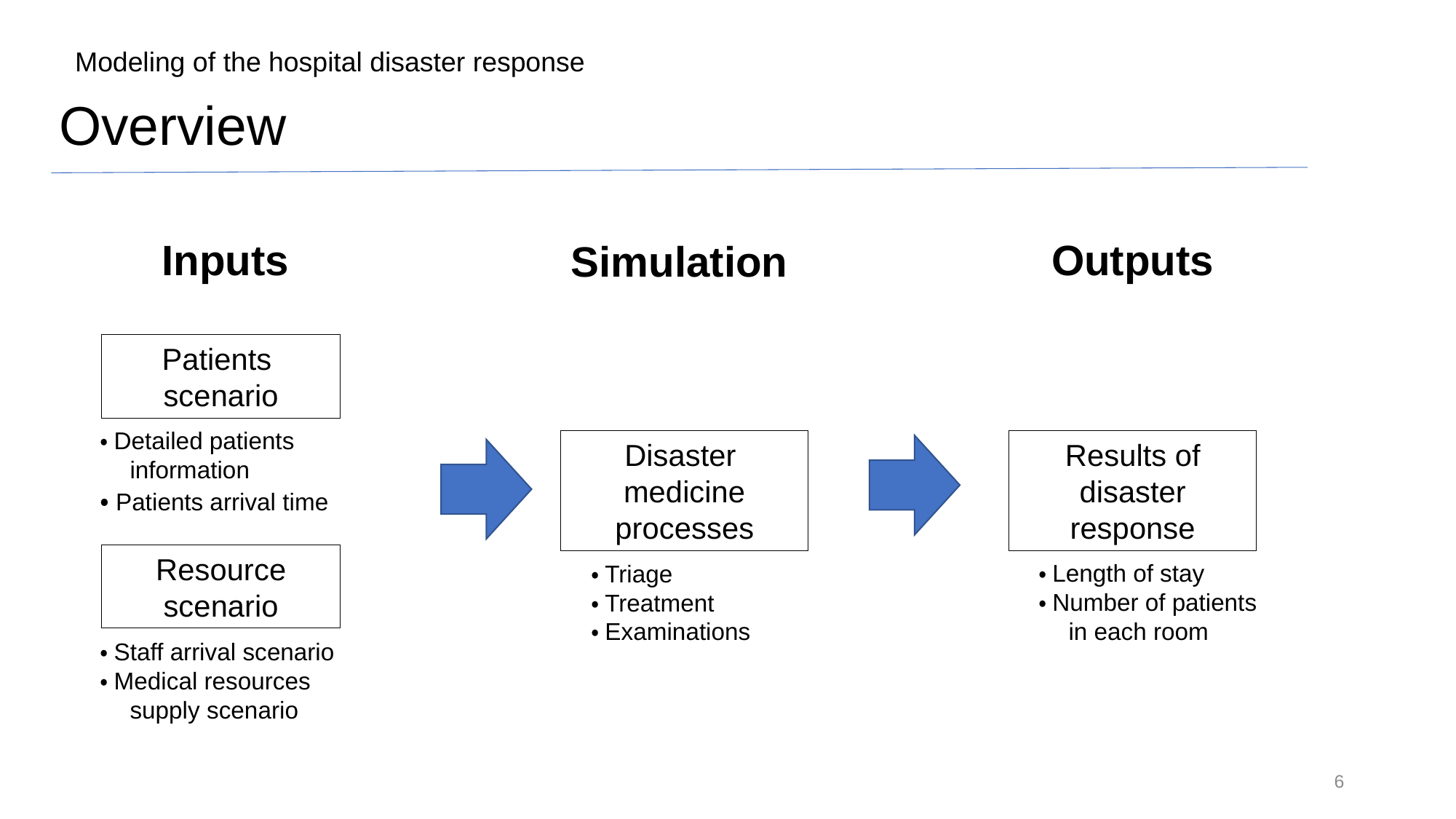

Modeling of the hospital disaster response
Overview

Inputs
Outputs
Simulation
Patients  scenario
・Detailed patients
　information
・Patients arrival time
Disaster
medicine
processes
Results of
disaster
response

Resource scenario
・Length of stay
・Number of patients
　in each room
・Triage
・Treatment
・Examinations
・Staff arrival scenario
・Medical resources
　supply scenario
6